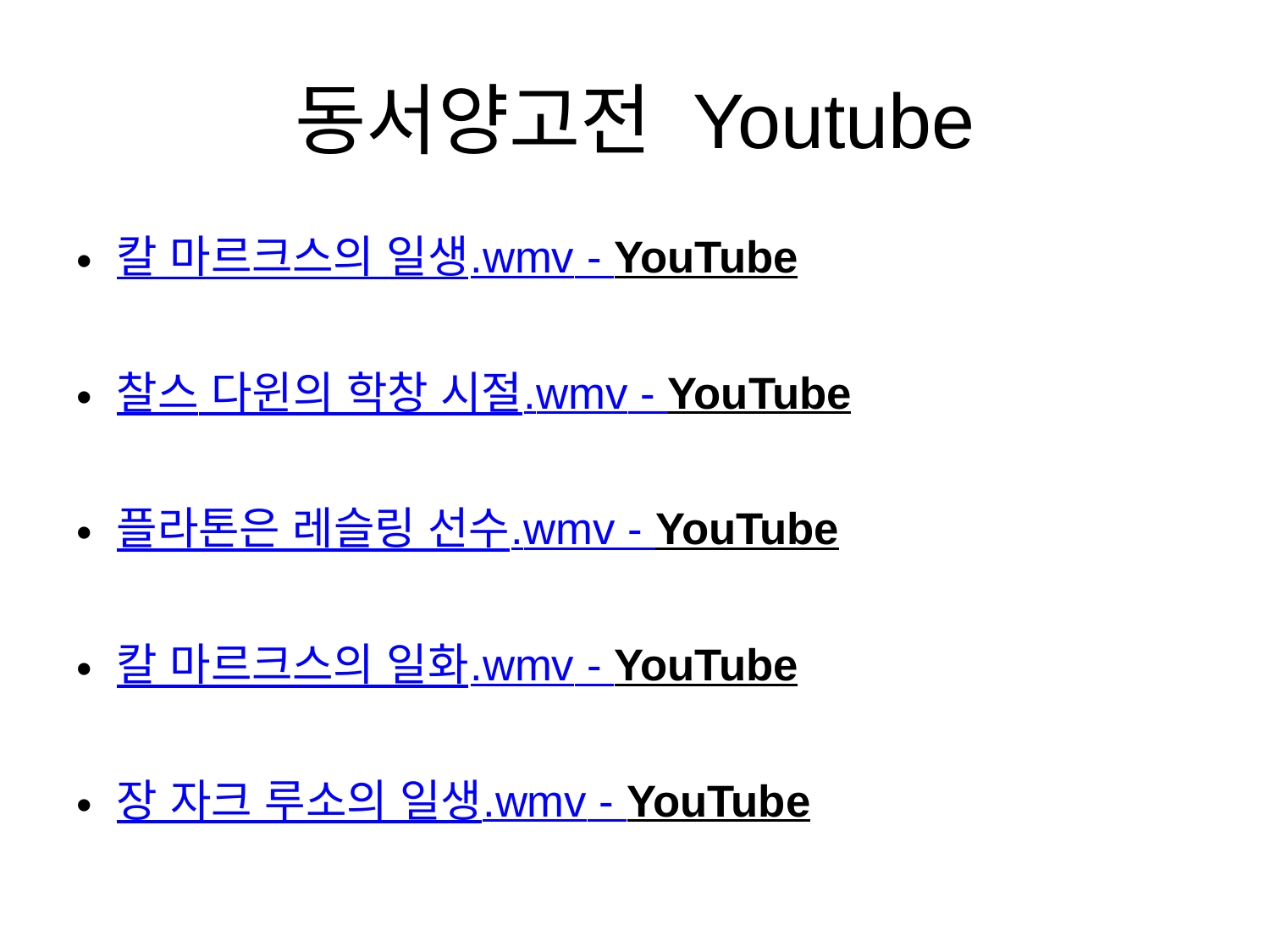

# 동서양고전 Youtube
칼 마르크스의 일생.wmv - YouTube

찰스 다윈의 학창 시절.wmv - YouTube

플라톤은 레슬링 선수.wmv - YouTube

칼 마르크스의 일화.wmv - YouTube

장 자크 루소의 일생.wmv - YouTube